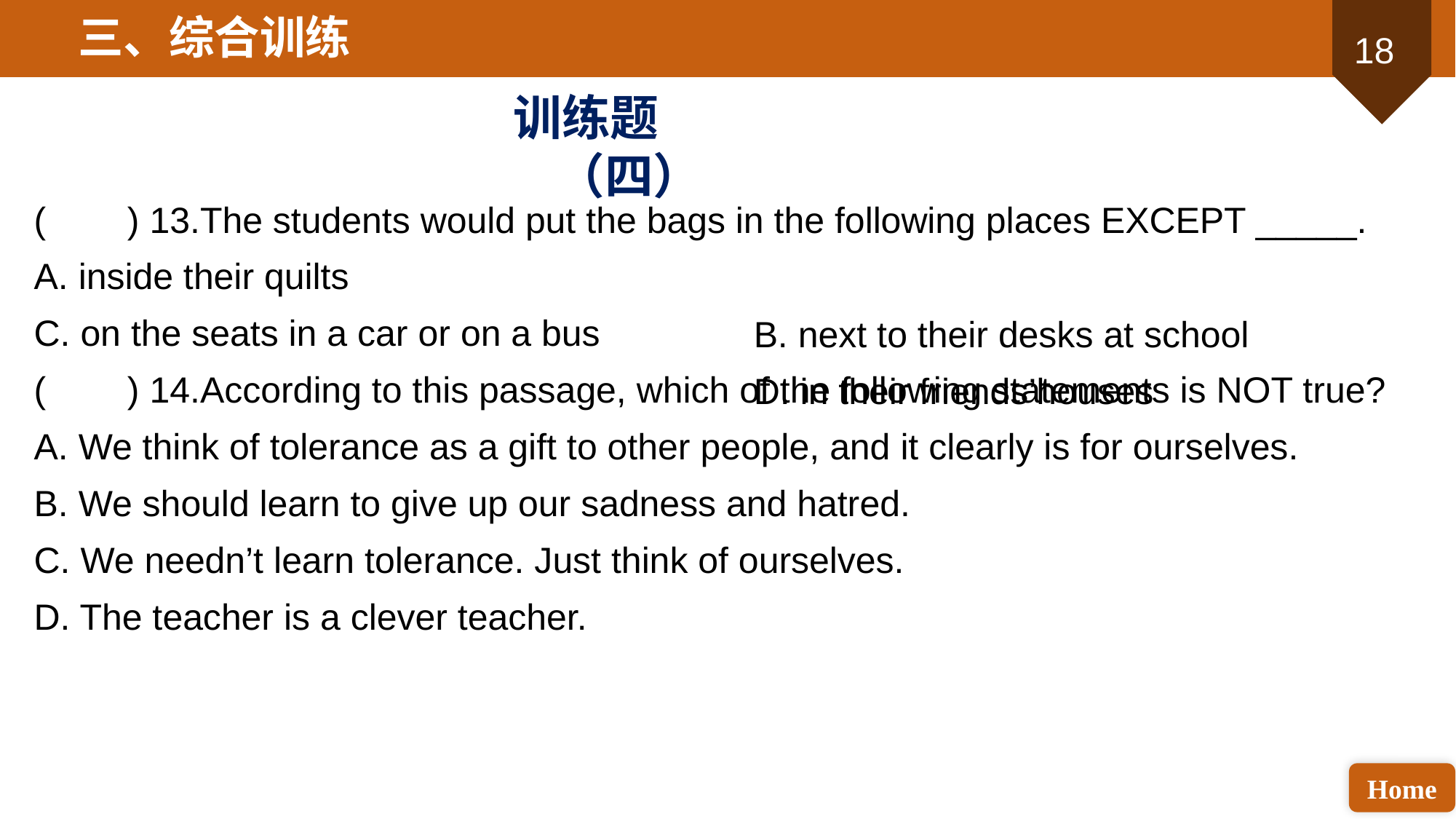

三、综合训练
训练题（四）
(        ) 13.The students would put the bags in the following places EXCEPT _____.
A. inside their quilts
C. on the seats in a car or on a bus
(        ) 14.According to this passage, which of the following statements is NOT true?
A. We think of tolerance as a gift to other people, and it clearly is for ourselves.
B. We should learn to give up our sadness and hatred.
C. We needn’t learn tolerance. Just think of ourselves.
D. The teacher is a clever teacher.

B. next to their desks at school
D. in their friends’houses